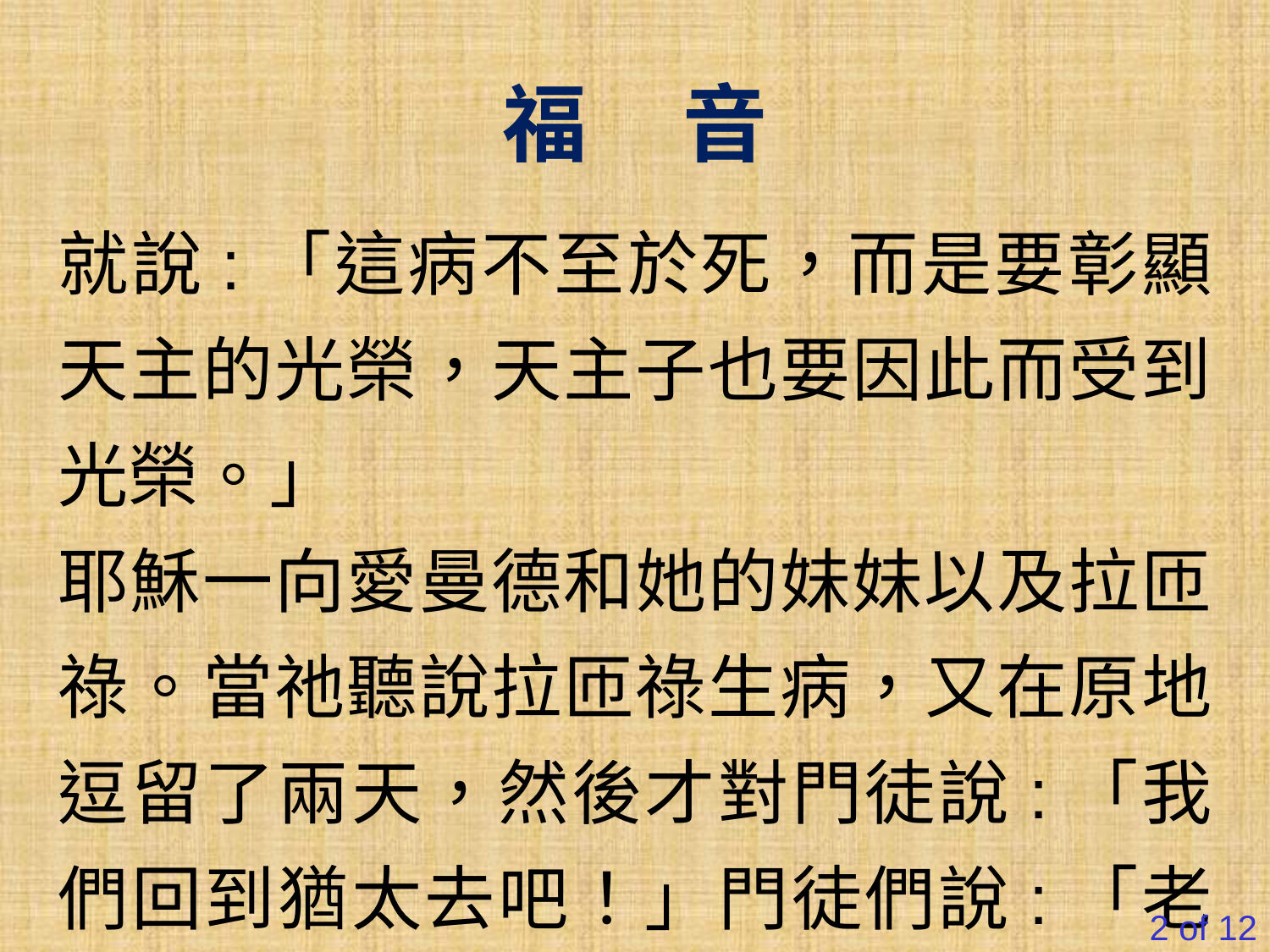

福     音

就說:「這病不至於死，而是要彰顯天主的光榮，天主子也要因此而受到光榮。」
耶穌一向愛曼德和她的妹妹以及拉匝祿。當祂聽說拉匝祿生病，又在原地逗留了兩天，然後才對門徒說:「我們回到猶太去吧！」門徒們說:「老師，
2 of 12